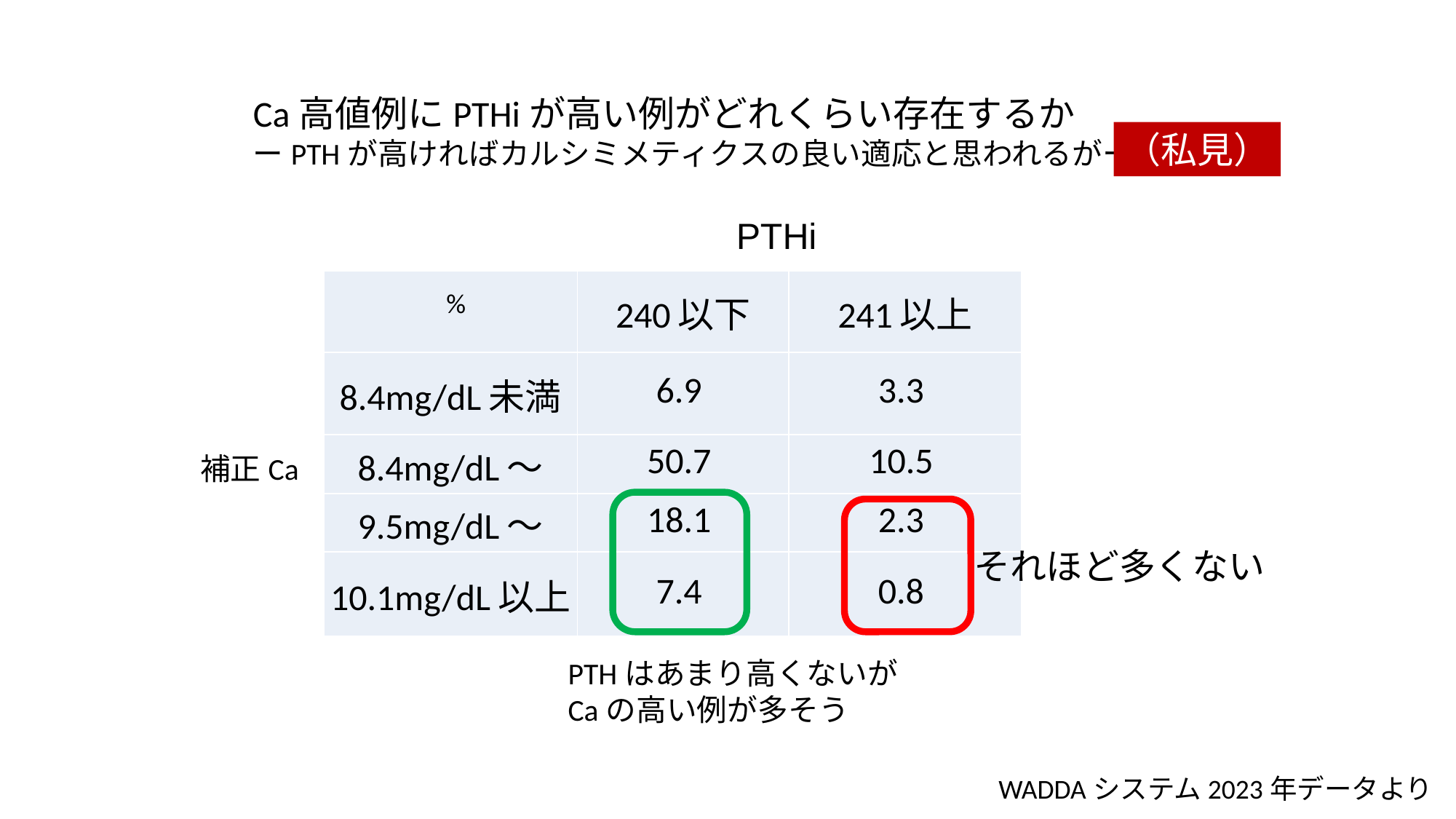

Ca高値例にPTHiが高い例がどれくらい存在するか
ーPTHが高ければカルシミメティクスの良い適応と思われるがー
（私見）
PTHi
|  | 240以下 | 241以上 |
| --- | --- | --- |
| 8.4mg/dL未満 | 6.9 | 3.3 |
| 8.4mg/dL～ | 50.7 | 10.5 |
| 9.5mg/dL～ | 18.1 | 2.3 |
| 10.1mg/dL以上 | 7.4 | 0.8 |
%

補正Ca

それほど多くない
PTHはあまり高くないが
Caの高い例が多そう
WADDAシステム2023年データより